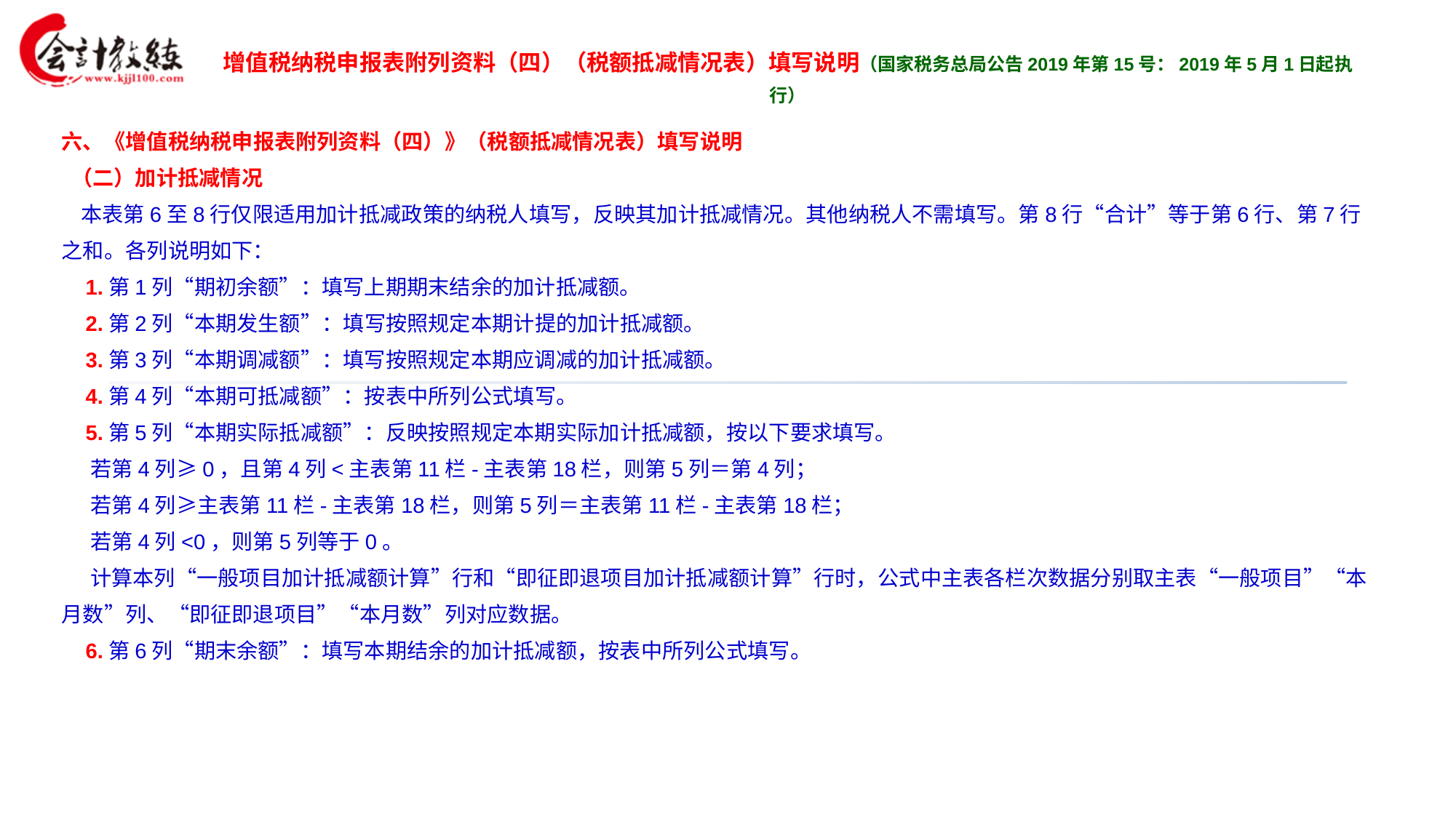

增值税纳税申报表附列资料（四）（税额抵减情况表）填写说明（国家税务总局公告2019年第15号：2019年5月1日起执行）
六、《增值税纳税申报表附列资料（四）》（税额抵减情况表）填写说明
 （二）加计抵减情况
   本表第6至8行仅限适用加计抵减政策的纳税人填写，反映其加计抵减情况。其他纳税人不需填写。第8行“合计”等于第6行、第7行之和。各列说明如下：
    1.第1列“期初余额”：填写上期期末结余的加计抵减额。
    2.第2列“本期发生额”：填写按照规定本期计提的加计抵减额。
    3.第3列“本期调减额”：填写按照规定本期应调减的加计抵减额。
    4.第4列“本期可抵减额”：按表中所列公式填写。
    5.第5列“本期实际抵减额”：反映按照规定本期实际加计抵减额，按以下要求填写。
     若第4列≥0，且第4列<主表第11栏-主表第18栏，则第5列＝第4列；
     若第4列≥主表第11栏-主表第18栏，则第5列＝主表第11栏-主表第18栏；
     若第4列<0，则第5列等于0。
     计算本列“一般项目加计抵减额计算”行和“即征即退项目加计抵减额计算”行时，公式中主表各栏次数据分别取主表“一般项目”“本月数”列、“即征即退项目”“本月数”列对应数据。
    6.第6列“期末余额”：填写本期结余的加计抵减额，按表中所列公式填写。